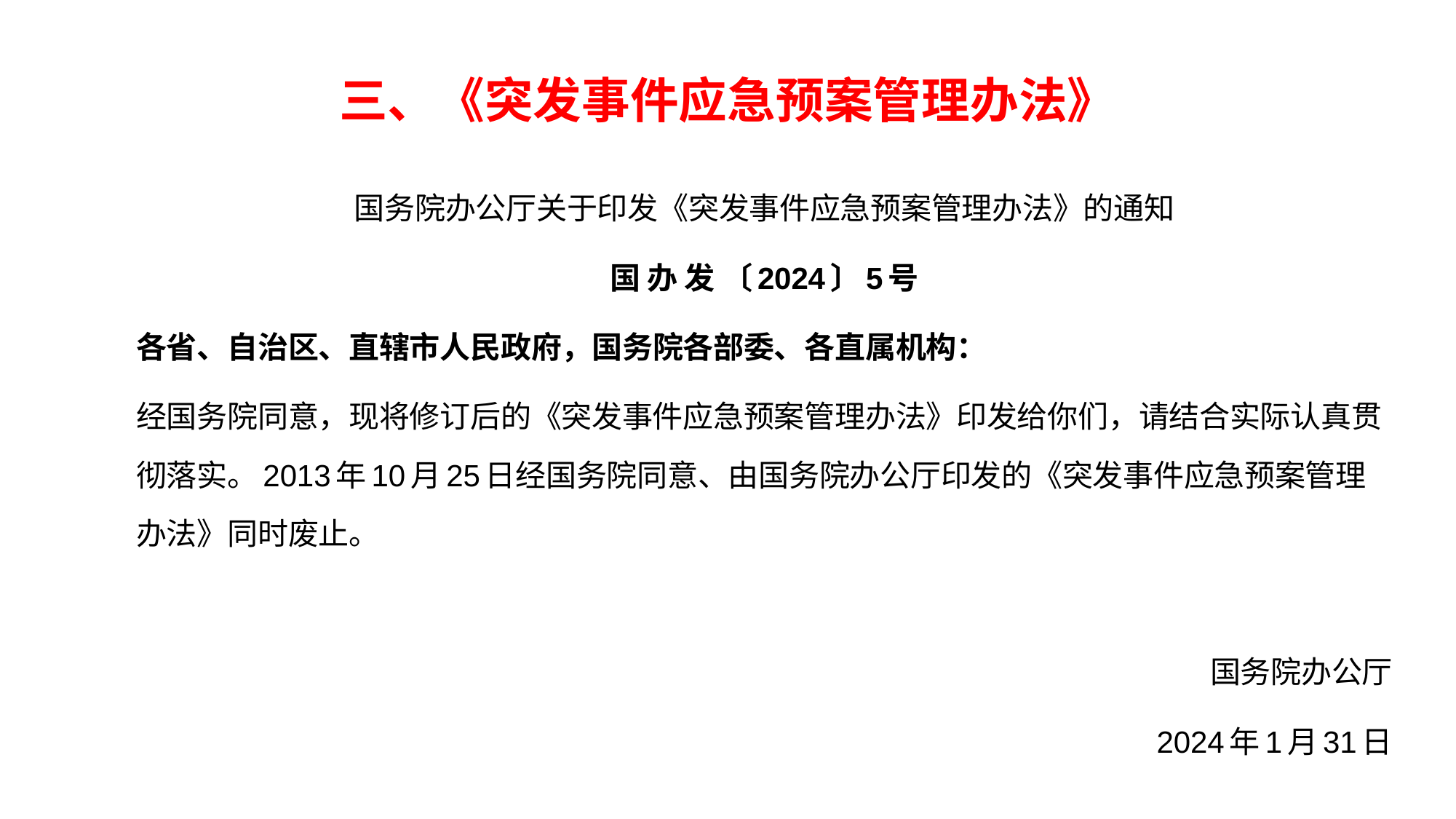

# 三、《突发事件应急预案管理办法》
国务院办公厅关于印发《突发事件应急预案管理办法》的通知
国 办 发 〔2024〕5号
各省、自治区、直辖市人民政府，国务院各部委、各直属机构：
经国务院同意，现将修订后的《突发事件应急预案管理办法》印发给你们，请结合实际认真贯彻落实。2013年10月25日经国务院同意、由国务院办公厅印发的《突发事件应急预案管理办法》同时废止。

国务院办公厅
2024年1月31日